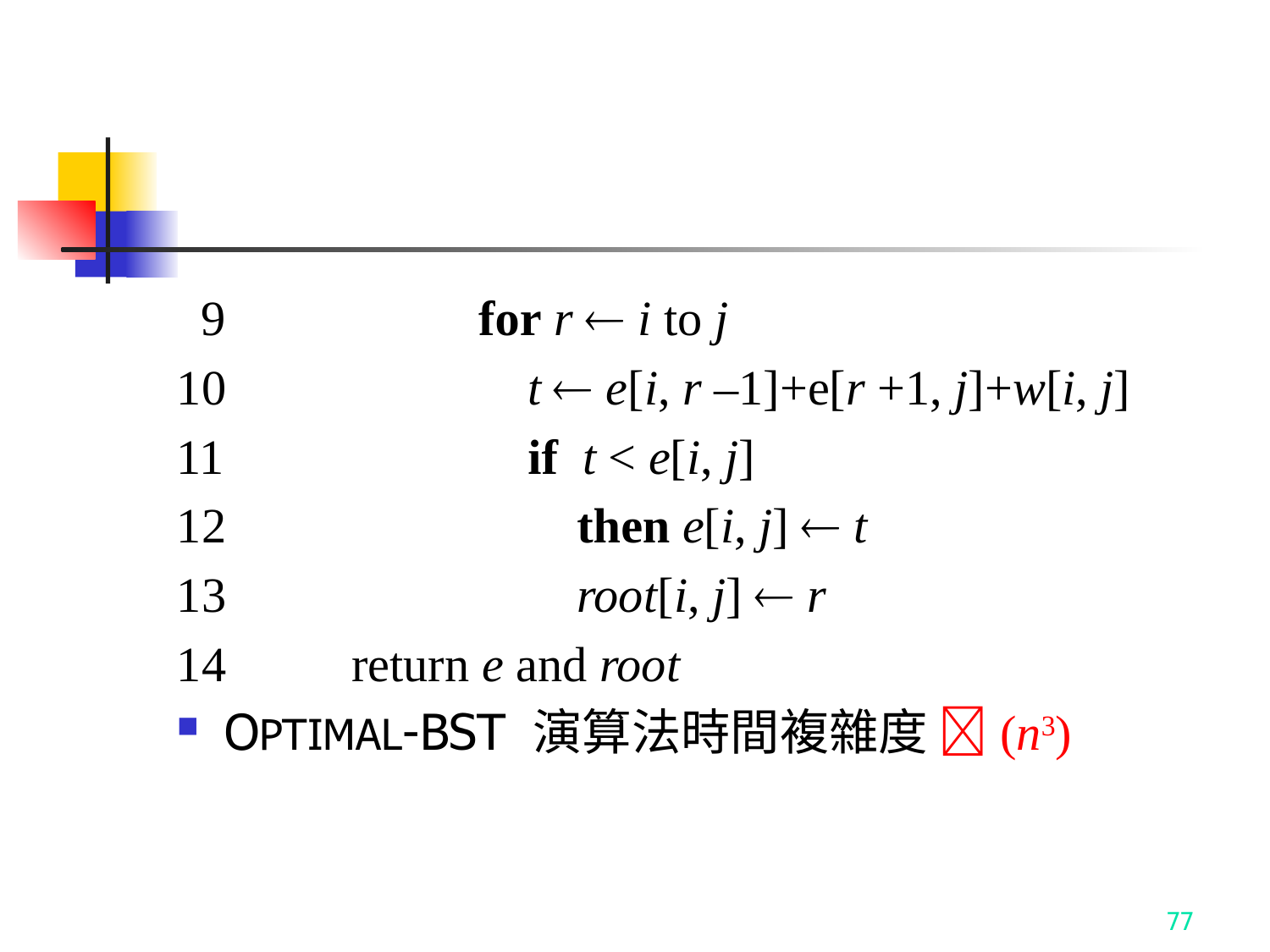

#
  9		for r ← i to j
10		    t ← e[i, r –1]+e[r +1, j]+w[i, j]
11		    if  t < e[i, j]
12		        then e[i, j] ← t
13		        root[i, j] ← r
14	return e and root
OPTIMAL-BST 演算法時間複雜度 Θ(n3)
77